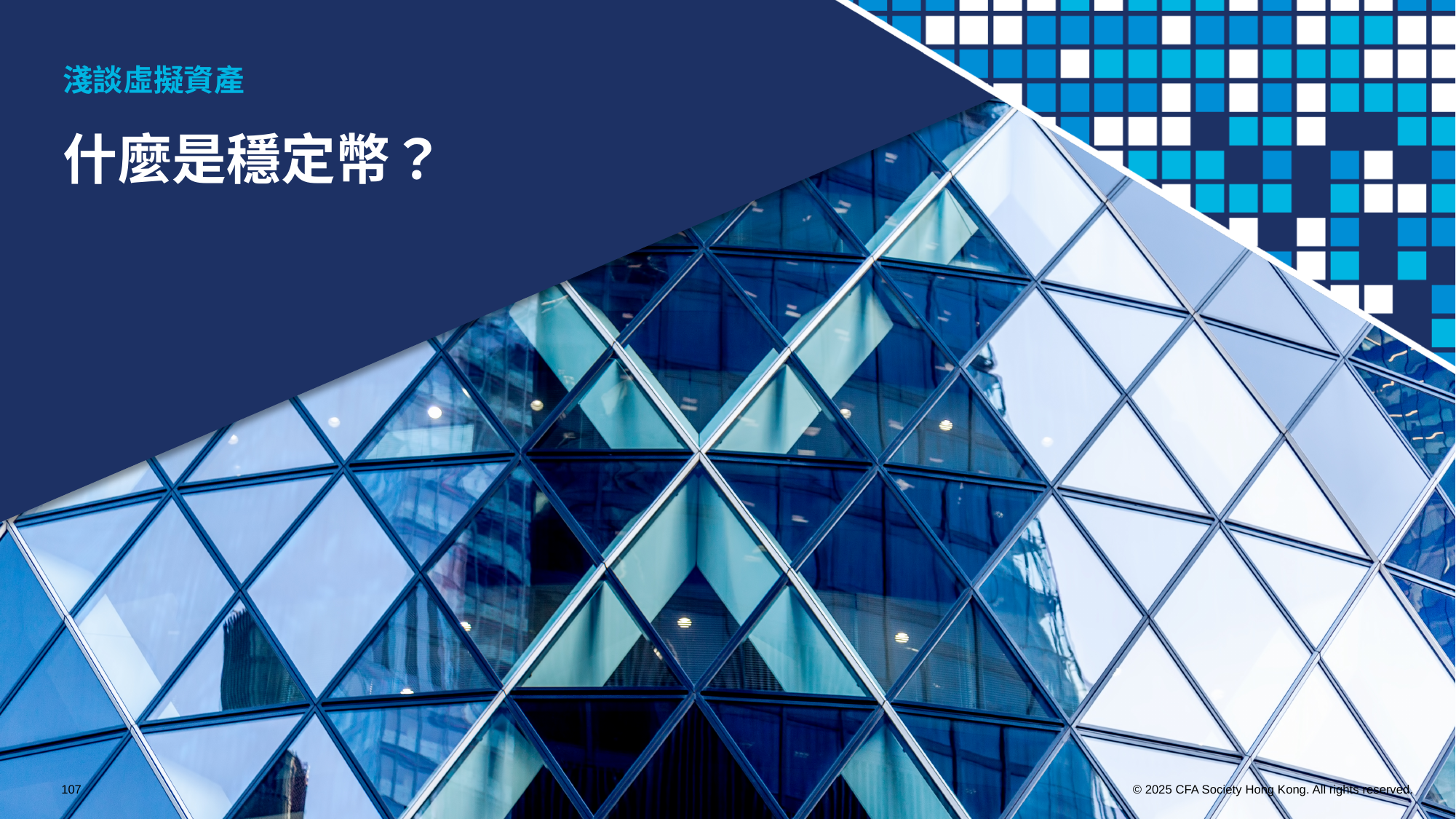

淺談虛擬資產
什麼是穩定幣？
107
© 2025 CFA Society Hong Kong. All rights reserved.